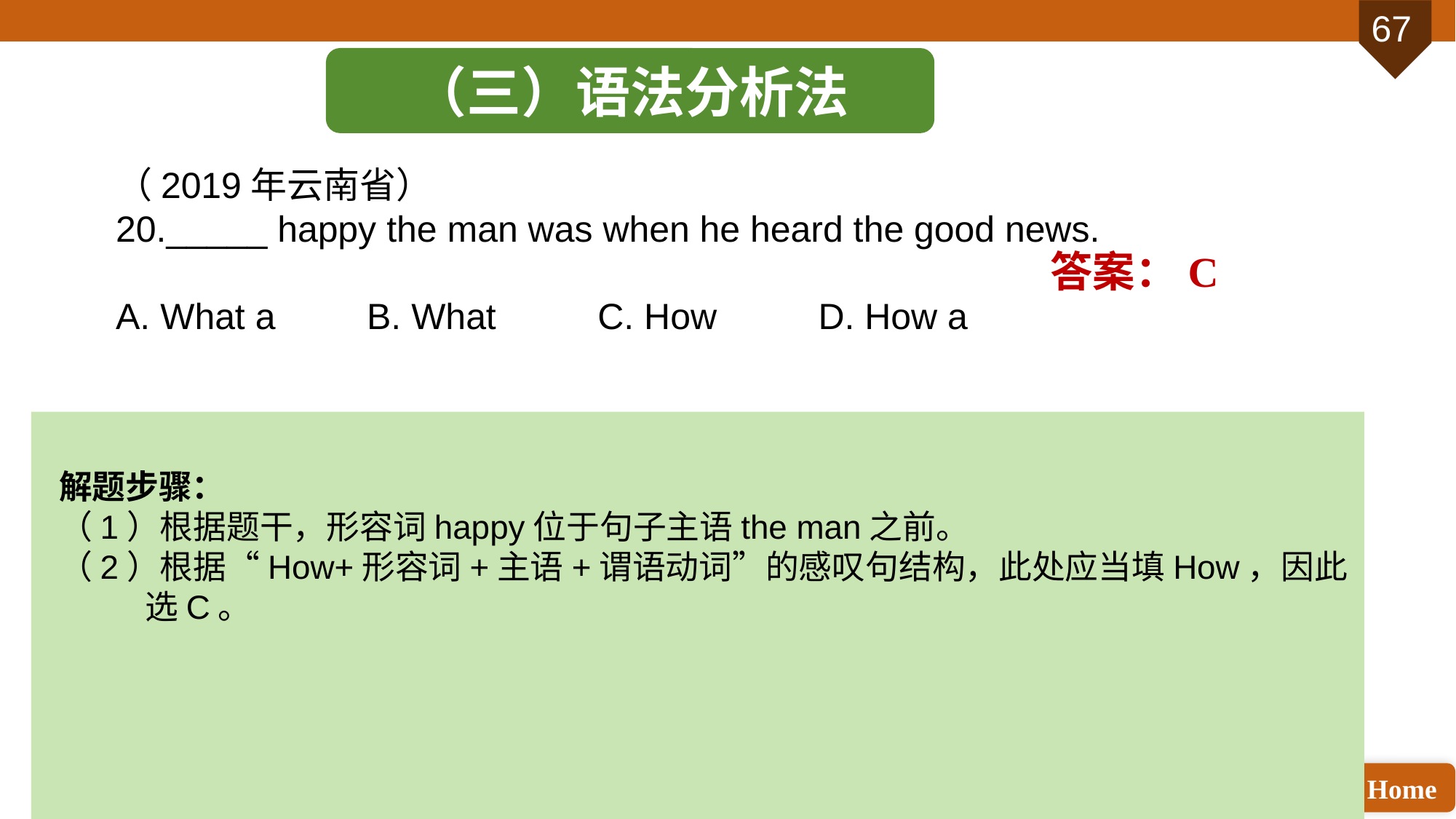

（三）语法分析法
（2019年云南省）
20._____ happy the man was when he heard the good news.

A. What a         B. What          C. How          D. How a
 答案：C

解题步骤：
（1）根据题干，形容词happy位于句子主语the man之前。
（2）根据“How+形容词+主语+谓语动词”的感叹句结构，此处应当填How，因此选C。